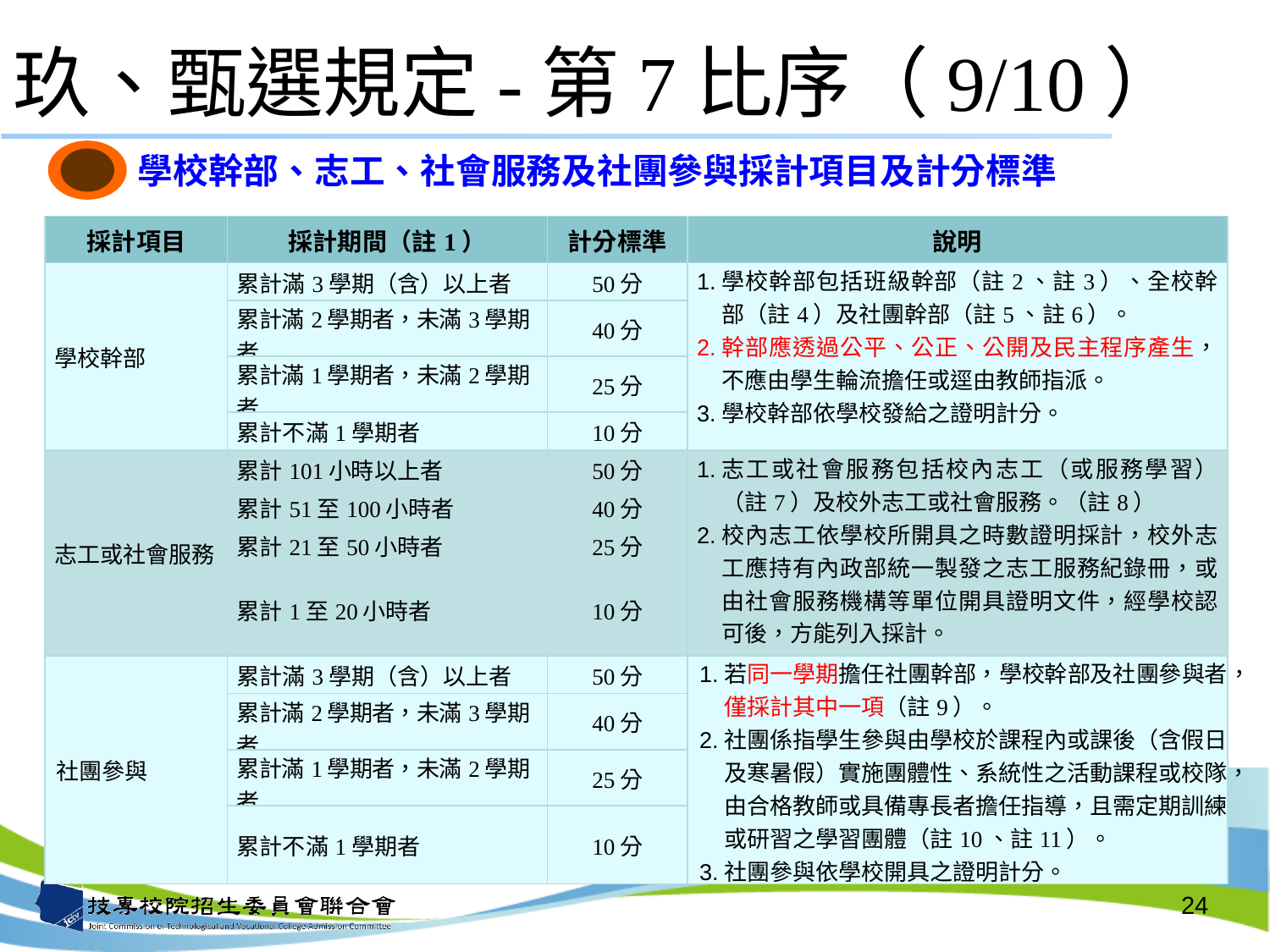

# 玖、甄選規定-第7比序（9/10）

學校幹部、志工、社會服務及社團參與採計項目及計分標準
| 採計項目 | 採計期間（註1） | 計分標準 | 說明 |
| --- | --- | --- | --- |
| 學校幹部 | 累計滿3學期（含）以上者 | 50分 | 學校幹部包括班級幹部（註2、註3）、全校幹部（註4）及社團幹部（註5、註6）。 幹部應透過公平、公正、公開及民主程序產生，不應由學生輪流擔任或逕由教師指派。 學校幹部依學校發給之證明計分。 |
|  | 累計滿2學期者，未滿3學期者 | 40分 |  |
|  | 累計滿1學期者，未滿2學期者 | 25分 |  |
|  | 累計不滿1學期者 | 10分 |  |
| 志工或社會服務 | 累計101小時以上者 | 50分 | 志工或社會服務包括校內志工（或服務學習）（註7）及校外志工或社會服務。（註8） 校內志工依學校所開具之時數證明採計，校外志工應持有內政部統一製發之志工服務紀錄冊，或由社會服務機構等單位開具證明文件，經學校認可後，方能列入採計。 若有支領酬勞事實者，均不予採計。 |
|  | 累計51至100小時者 | 40分 |  |
|  | 累計21至50小時者 | 25分 |  |
|  | 累計1至20小時者 | 10分 |  |
| 社團參與 | 累計滿3學期（含）以上者 | 50分 | 若同一學期擔任社團幹部，學校幹部及社團參與者，僅採計其中一項（註9）。 社團係指學生參與由學校於課程內或課後（含假日及寒暑假）實施團體性、系統性之活動課程或校隊，由合格教師或具備專長者擔任指導，且需定期訓練或研習之學習團體（註10、註11）。 社團參與依學校開具之證明計分。 |
|  | 累計滿2學期者，未滿3學期者 | 40分 |  |
|  | 累計滿1學期者，未滿2學期者 | 25分 |  |
|  | 累計不滿1學期者 | 10分 |  |
24